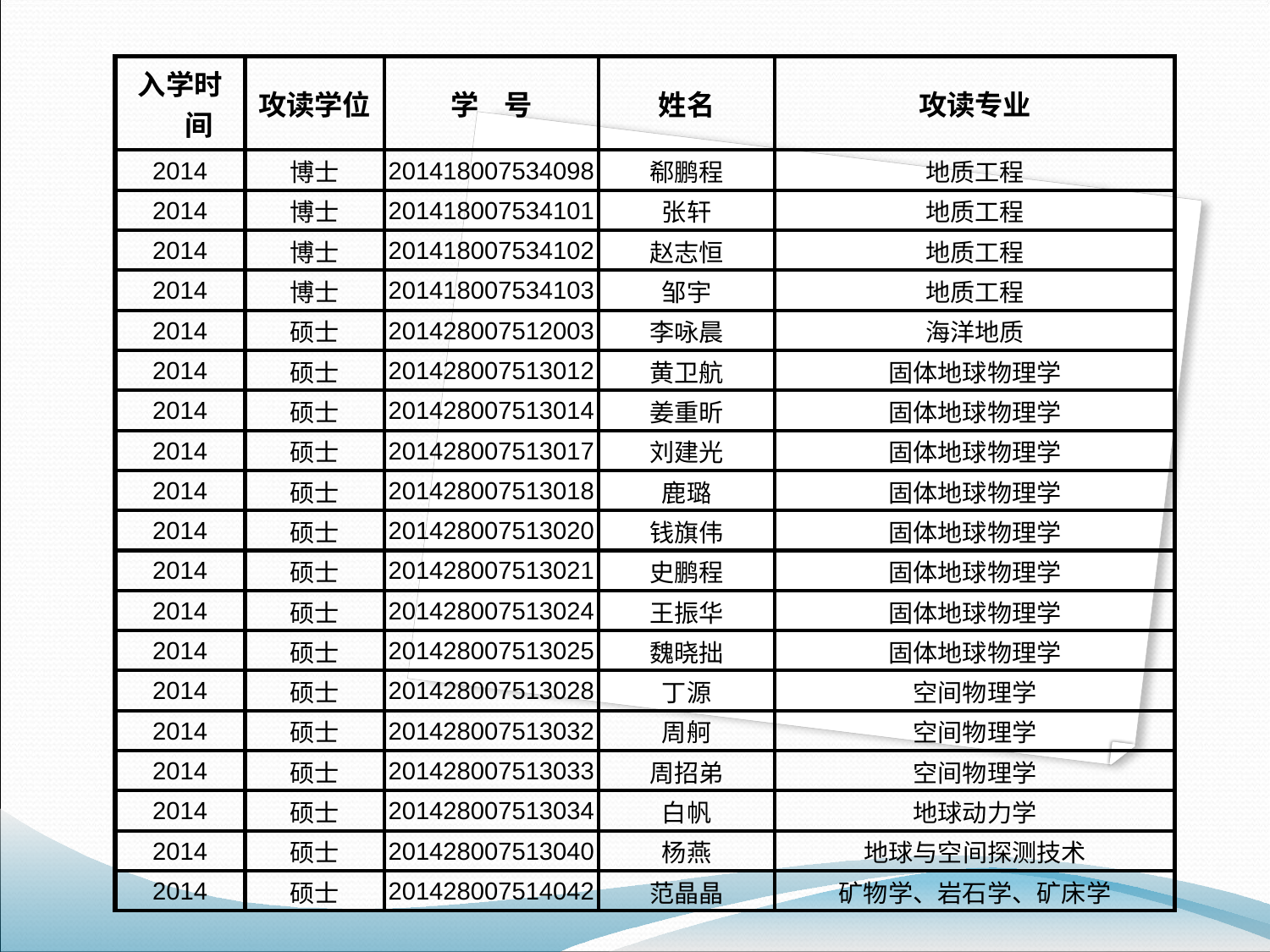

| 入学时间 | 攻读学位 | 学 号 | 姓名 | 攻读专业 |
| --- | --- | --- | --- | --- |
| 2014 | 博士 | 201418007534098 | 郗鹏程 | 地质工程 |
| 2014 | 博士 | 201418007534101 | 张轩 | 地质工程 |
| 2014 | 博士 | 201418007534102 | 赵志恒 | 地质工程 |
| 2014 | 博士 | 201418007534103 | 邹宇 | 地质工程 |
| 2014 | 硕士 | 201428007512003 | 李咏晨 | 海洋地质 |
| 2014 | 硕士 | 201428007513012 | 黄卫航 | 固体地球物理学 |
| 2014 | 硕士 | 201428007513014 | 姜重昕 | 固体地球物理学 |
| 2014 | 硕士 | 201428007513017 | 刘建光 | 固体地球物理学 |
| 2014 | 硕士 | 201428007513018 | 鹿璐 | 固体地球物理学 |
| 2014 | 硕士 | 201428007513020 | 钱旗伟 | 固体地球物理学 |
| 2014 | 硕士 | 201428007513021 | 史鹏程 | 固体地球物理学 |
| 2014 | 硕士 | 201428007513024 | 王振华 | 固体地球物理学 |
| 2014 | 硕士 | 201428007513025 | 魏晓拙 | 固体地球物理学 |
| 2014 | 硕士 | 201428007513028 | 丁源 | 空间物理学 |
| 2014 | 硕士 | 201428007513032 | 周舸 | 空间物理学 |
| 2014 | 硕士 | 201428007513033 | 周招弟 | 空间物理学 |
| 2014 | 硕士 | 201428007513034 | 白帆 | 地球动力学 |
| 2014 | 硕士 | 201428007513040 | 杨燕 | 地球与空间探测技术 |
| 2014 | 硕士 | 201428007514042 | 范晶晶 | 矿物学、岩石学、矿床学 |